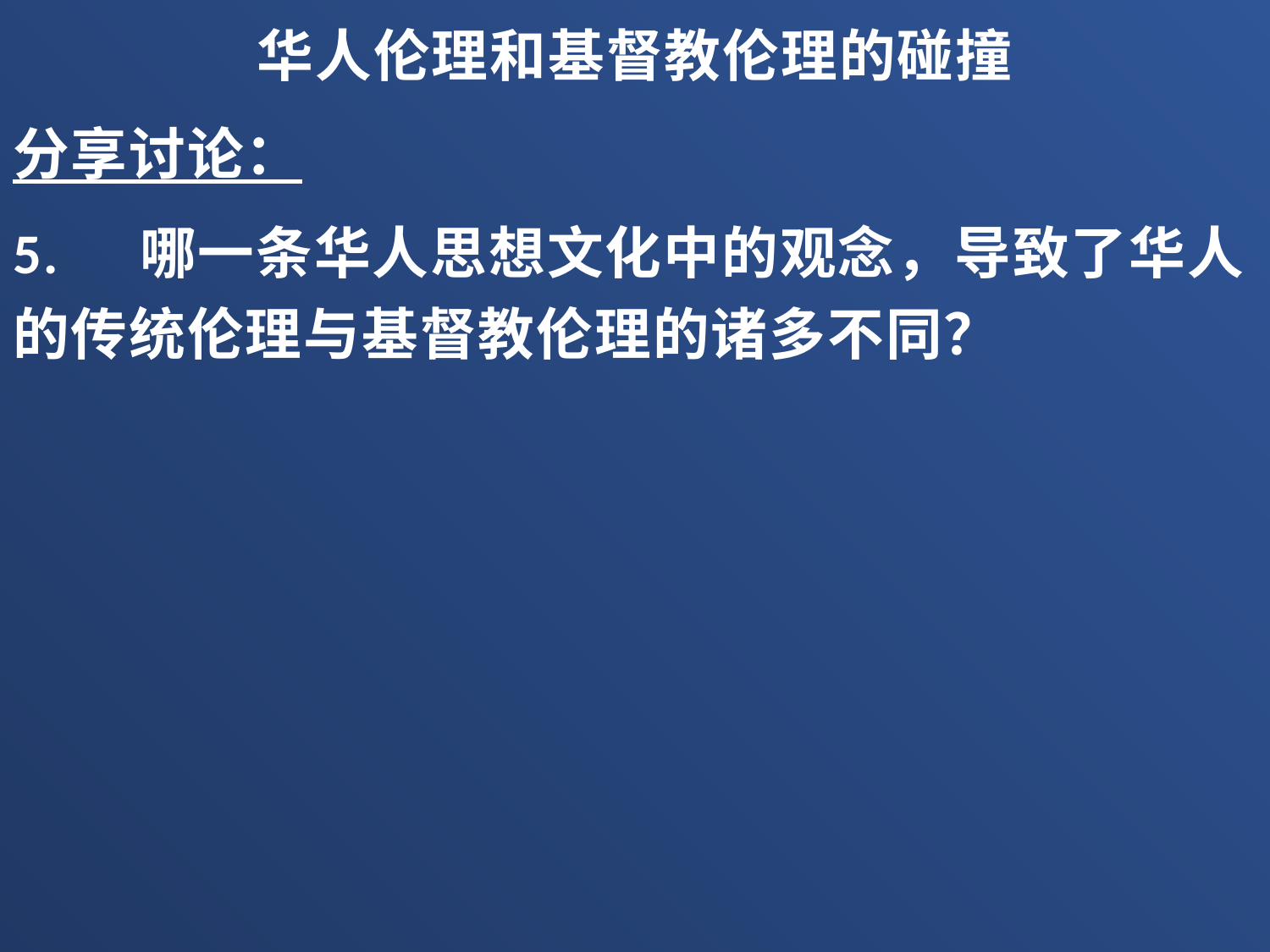

华人伦理和基督教伦理的碰撞
分享讨论：
5.	哪一条华人思想文化中的观念，导致了华人的传统伦理与基督教伦理的诸多不同？